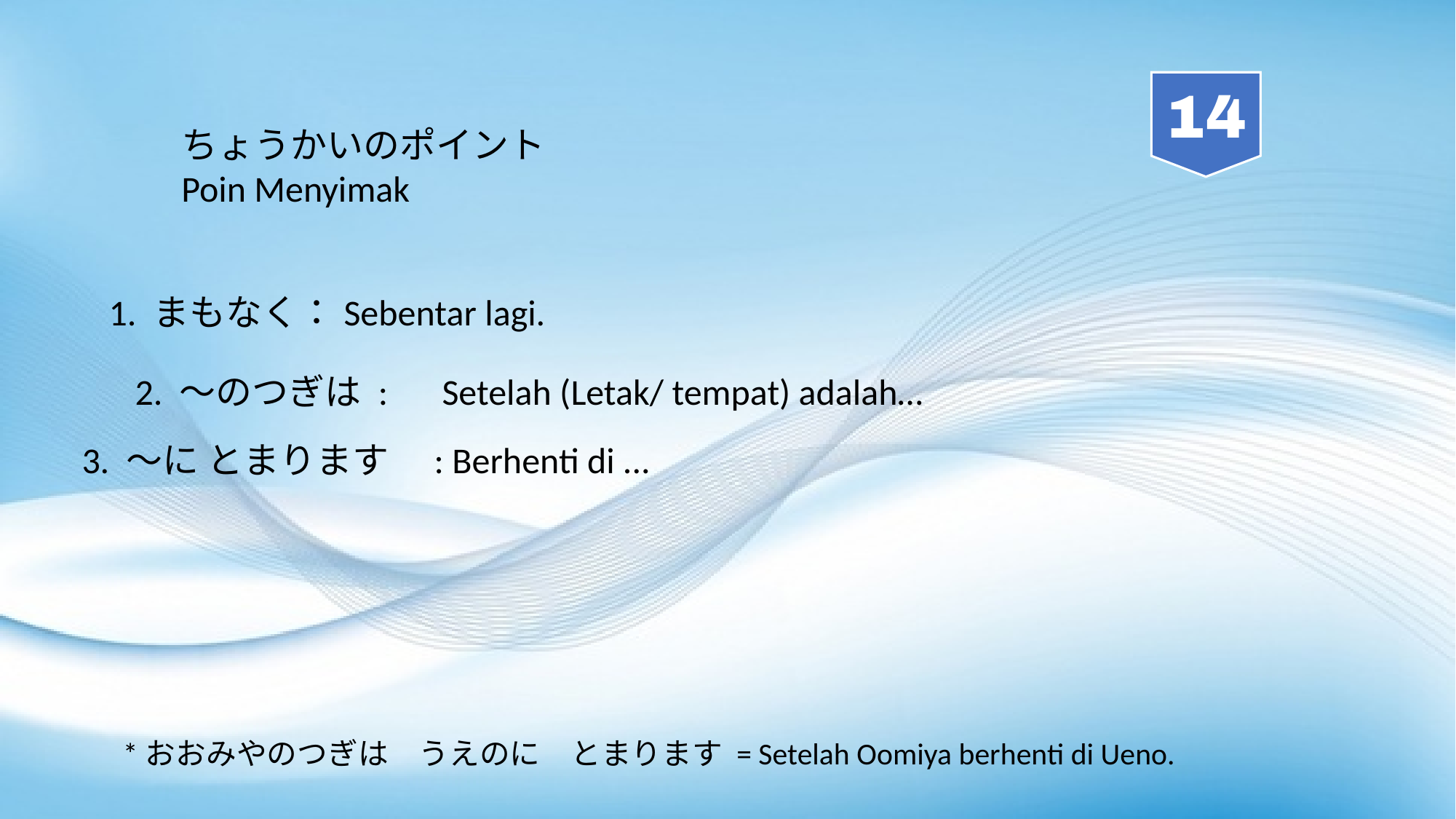

14
ちょうかいのポイント
Poin Menyimak
1. まもなく：Sebentar lagi.
　2. ～のつぎは :　Setelah (Letak/ tempat) adalah…

3. ～に とまります　: Berhenti di ...
*おおみやのつぎは　うえのに　とまります = Setelah Oomiya berhenti di Ueno.